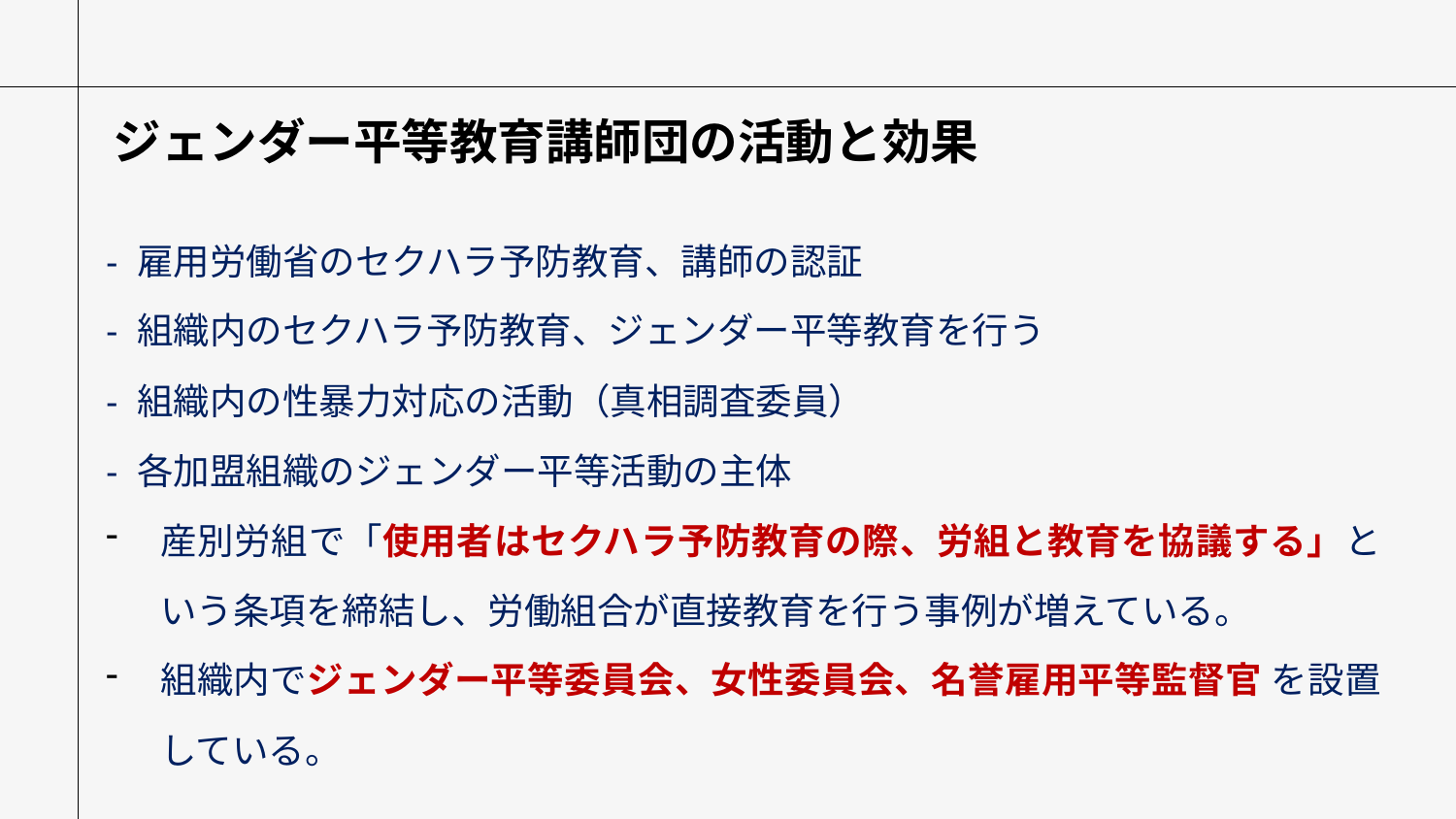

# ジェンダー平等教育講師団の活動と効果
- 雇用労働省のセクハラ予防教育、講師の認証
- 組織内のセクハラ予防教育、ジェンダー平等教育を行う
- 組織内の性暴力対応の活動（真相調査委員）
- 各加盟組織のジェンダー平等活動の主体
産別労組で「使用者はセクハラ予防教育の際、労組と教育を協議する」という条項を締結し、労働組合が直接教育を行う事例が増えている。
組織内でジェンダー平等委員会、女性委員会、名誉雇用平等監督官 を設置している。